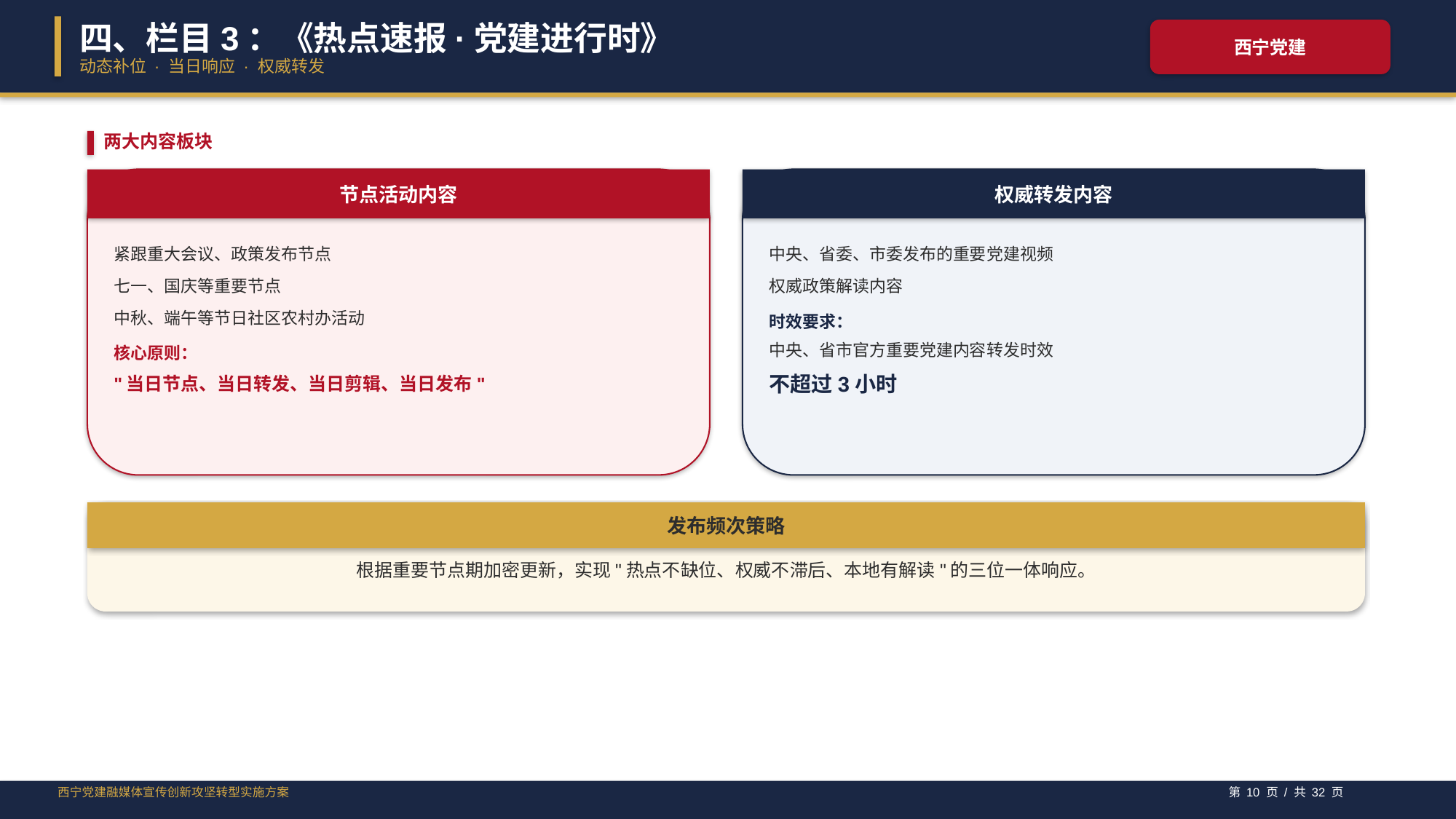

四、栏目3：《热点速报·党建进行时》

西宁党建
动态补位 · 当日响应 · 权威转发

两大内容板块

节点活动内容

权威转发内容
紧跟重大会议、政策发布节点
七一、国庆等重要节点
中秋、端午等节日社区农村办活动
核心原则：
"当日节点、当日转发、当日剪辑、当日发布"
中央、省委、市委发布的重要党建视频
权威政策解读内容
时效要求：
中央、省市官方重要党建内容转发时效
不超过3小时

发布频次策略
根据重要节点期加密更新，实现"热点不缺位、权威不滞后、本地有解读"的三位一体响应。

西宁党建融媒体宣传创新攻坚转型实施方案
第 10 页 / 共 32 页